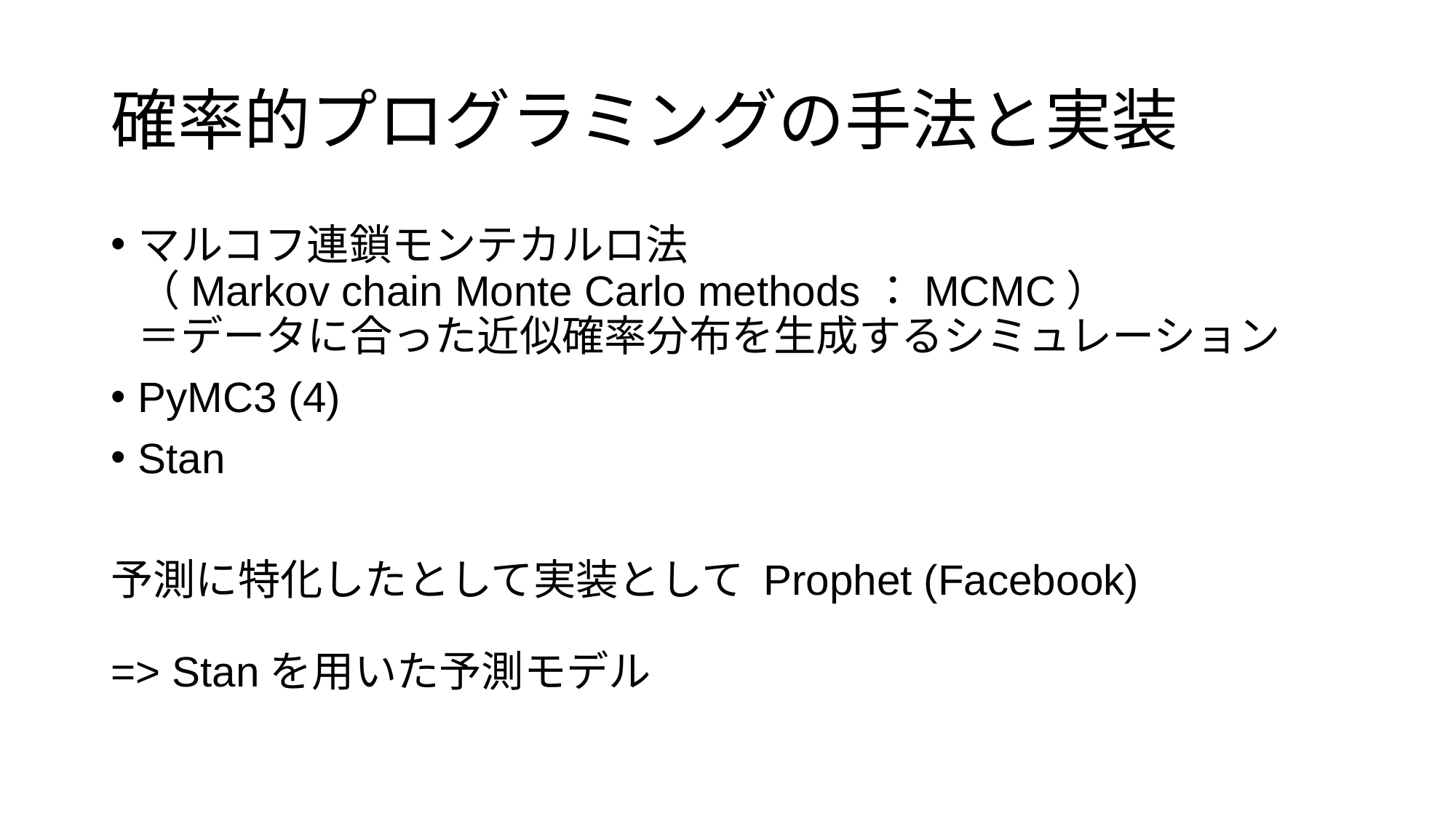

# 確率的プログラミングの手法と実装
マルコフ連鎖モンテカルロ法
（Markov chain Monte Carlo methods：MCMC）
＝データに合った近似確率分布を生成するシミュレーション
PyMC3 (4)
Stan

予測に特化したとして実装として Prophet (Facebook)
=> Stanを用いた予測モデル